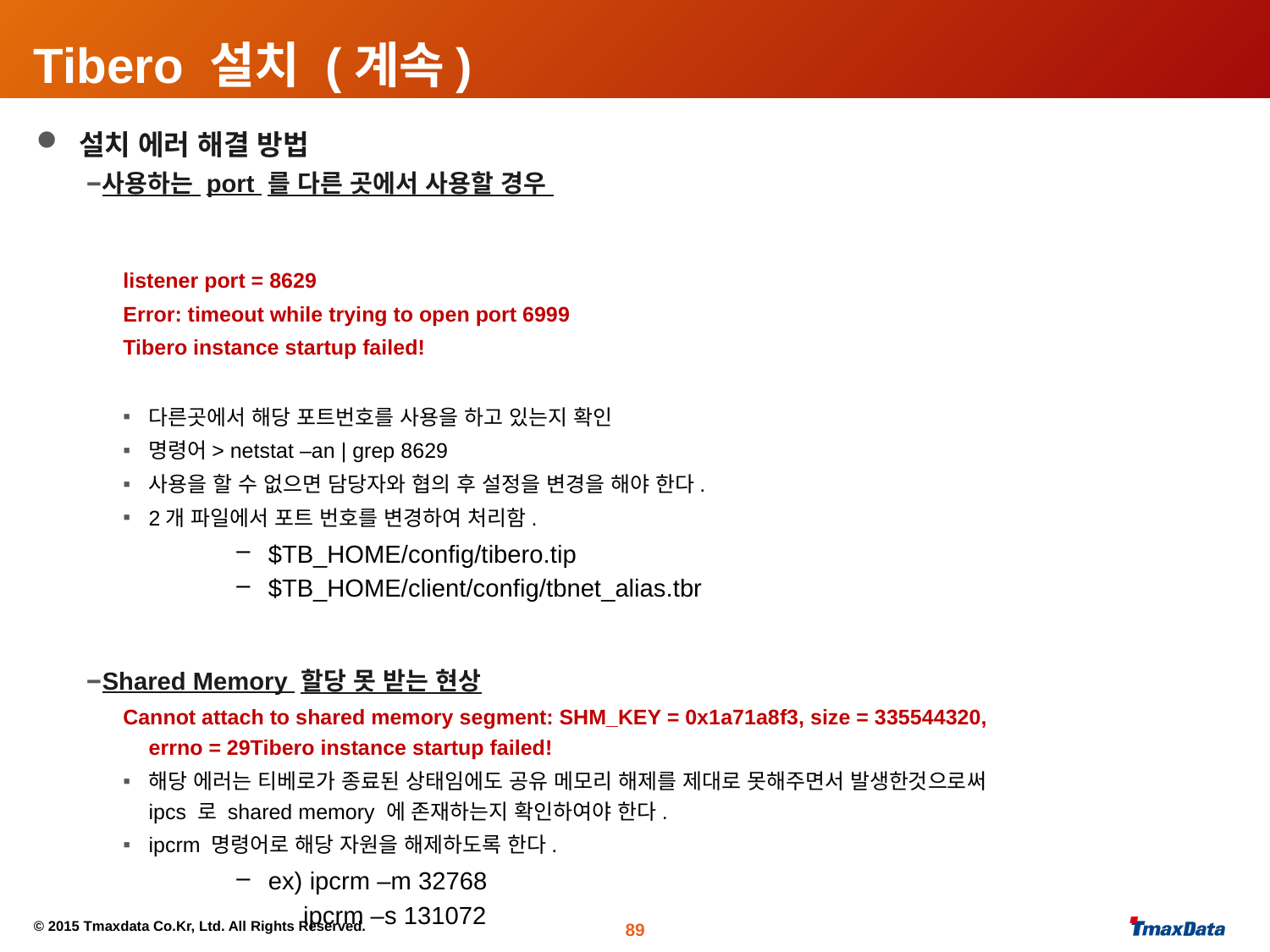

# Tibero 설치 (계속)
 설치 에러 해결 방법
사용하는 port 를 다른 곳에서 사용할 경우

listener port = 8629
Error: timeout while trying to open port 6999
Tibero instance startup failed!

다른곳에서 해당 포트번호를 사용을 하고 있는지 확인
명령어> netstat –an | grep 8629
사용을 할 수 없으면 담당자와 협의 후 설정을 변경을 해야 한다.
2개 파일에서 포트 번호를 변경하여 처리함.
$TB_HOME/config/tibero.tip
$TB_HOME/client/config/tbnet_alias.tbr

Shared Memory 할당 못 받는 현상
Cannot attach to shared memory segment: SHM_KEY = 0x1a71a8f3, size = 335544320,
errno = 29Tibero instance startup failed!
해당 에러는 티베로가 종료된 상태임에도 공유 메모리 해제를 제대로 못해주면서 발생한것으로써
ipcs 로 shared memory 에 존재하는지 확인하여야 한다.
ipcrm 명령어로 해당 자원을 해제하도록 한다.
ex) ipcrm –m 32768
	     ipcrm –s 131072